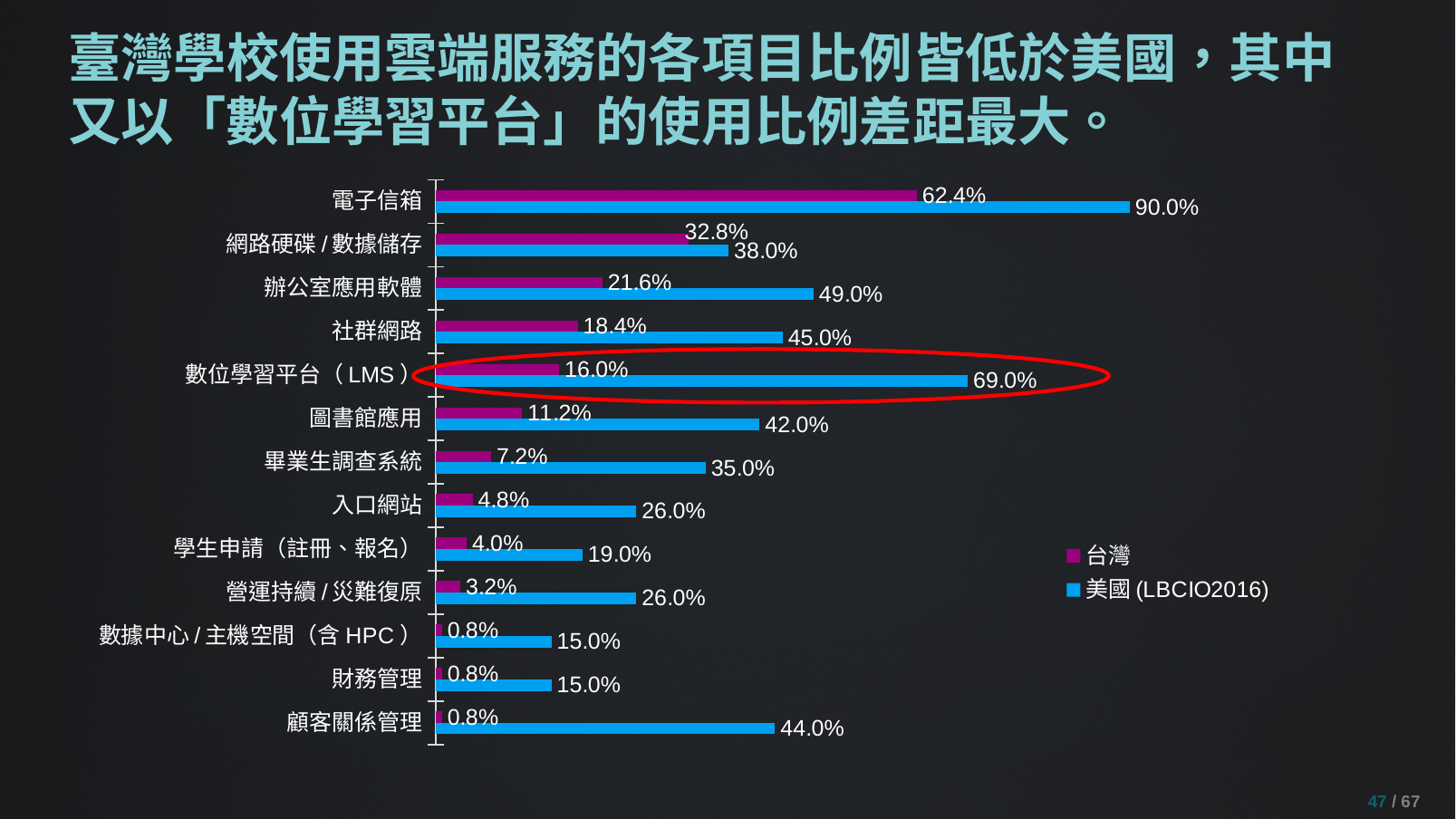

# 臺灣學校使用雲端服務的各項目比例皆低於美國，其中又以「數位學習平台」的使用比例差距最大。

### Chart

| Category | 美國(LBCIO2016) | 台灣 |
|---|---|---|
| 顧客關係管理 | 0.44 | 0.008 |
| 財務管理 | 0.15 | 0.008 |
| 數據中心/主機空間（含HPC） | 0.15 | 0.008 |
| 營運持續/災難復原 | 0.26 | 0.032 |
| 學生申請（註冊、報名） | 0.19 | 0.04 |
| 入口網站 | 0.26 | 0.048 |
| 畢業生調查系統 | 0.35 | 0.072 |
| 圖書館應用 | 0.42 | 0.112 |
| 數位學習平台（LMS） | 0.69 | 0.16 |
| 社群網路 | 0.45 | 0.184 |
| 辦公室應用軟體 | 0.49 | 0.216 |
| 網路硬碟/數據儲存 | 0.38 | 0.328 |
| 電子信箱 | 0.9 | 0.624 |